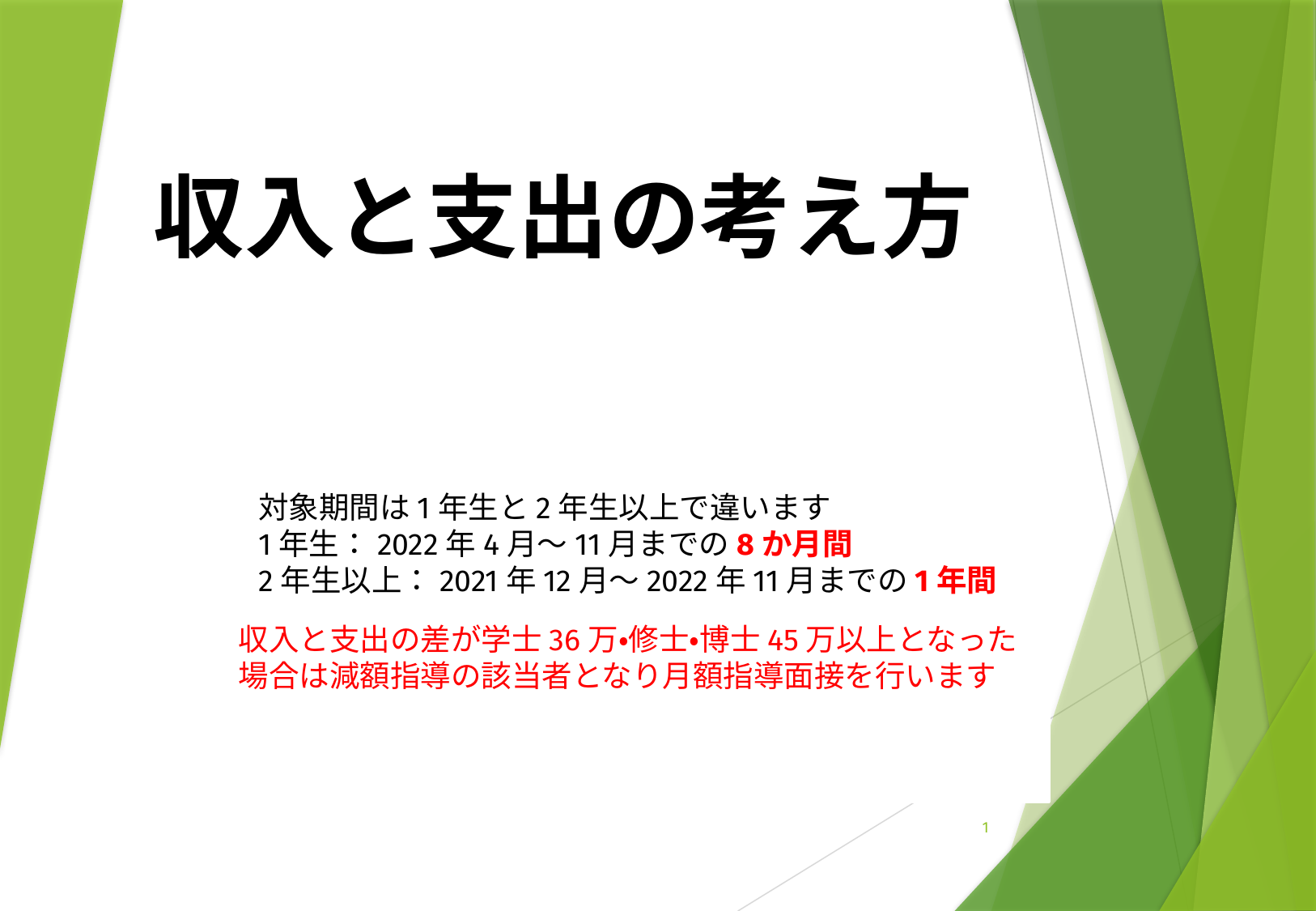

# 収入と支出の考え方
対象期間は1年生と2年生以上で違います
1年生：2022年4月～11月までの8か月間
2年生以上：2021年12月～2022年11月までの1年間
収入と支出の差が学士36万・修士・博士45万以上となった
場合は減額指導の該当者となり月額指導面接を行います

1